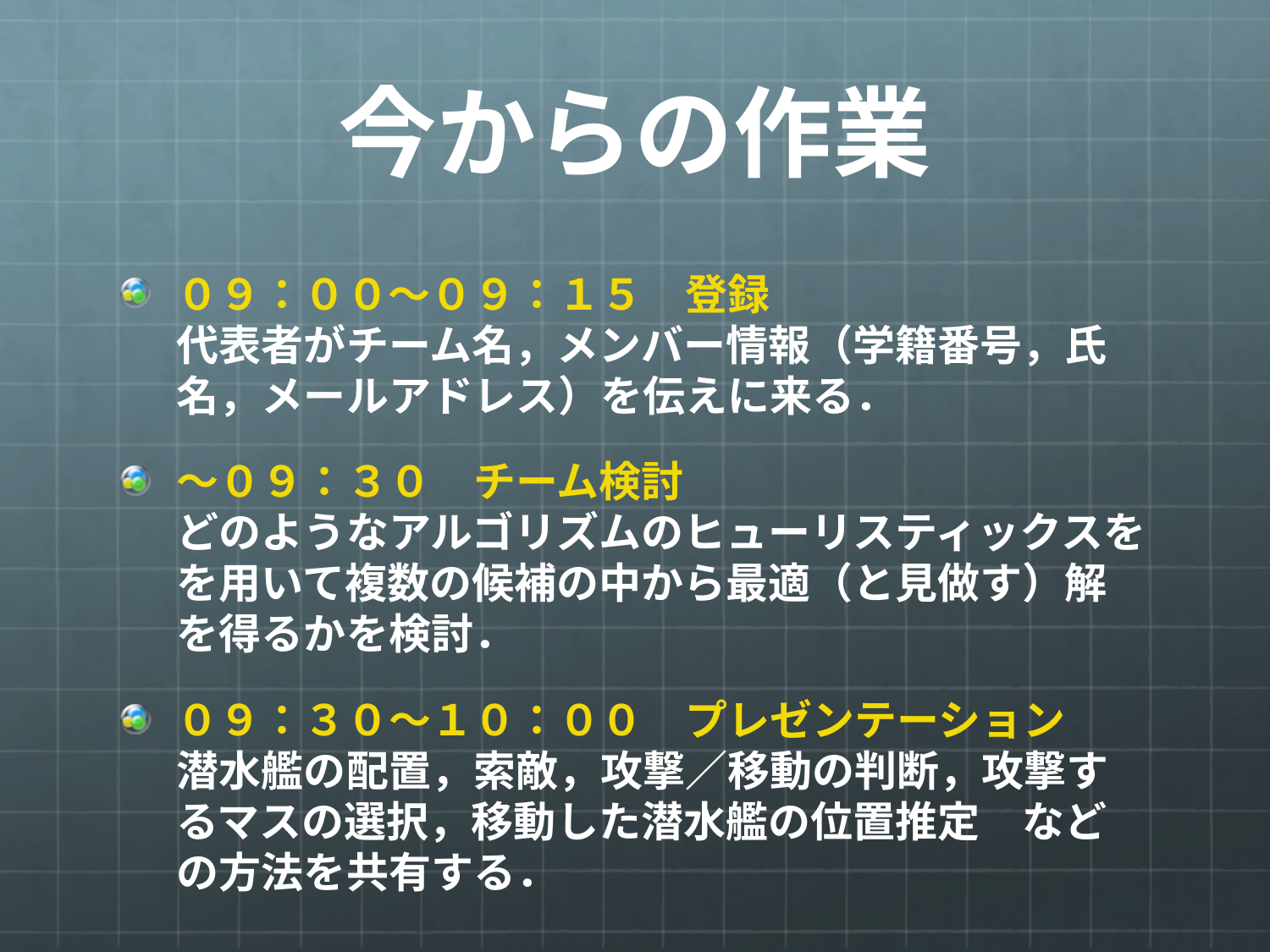

# 今からの作業
０９：００〜０９：１５　登録
代表者がチーム名，メンバー情報（学籍番号，氏名，メールアドレス）を伝えに来る．
〜０９：３０　チーム検討
どのようなアルゴリズムのヒューリスティックスをを用いて複数の候補の中から最適（と見做す）解を得るかを検討．
０９：３０〜１０：００　プレゼンテーション
潜水艦の配置，索敵，攻撃／移動の判断，攻撃するマスの選択，移動した潜水艦の位置推定　などの方法を共有する．